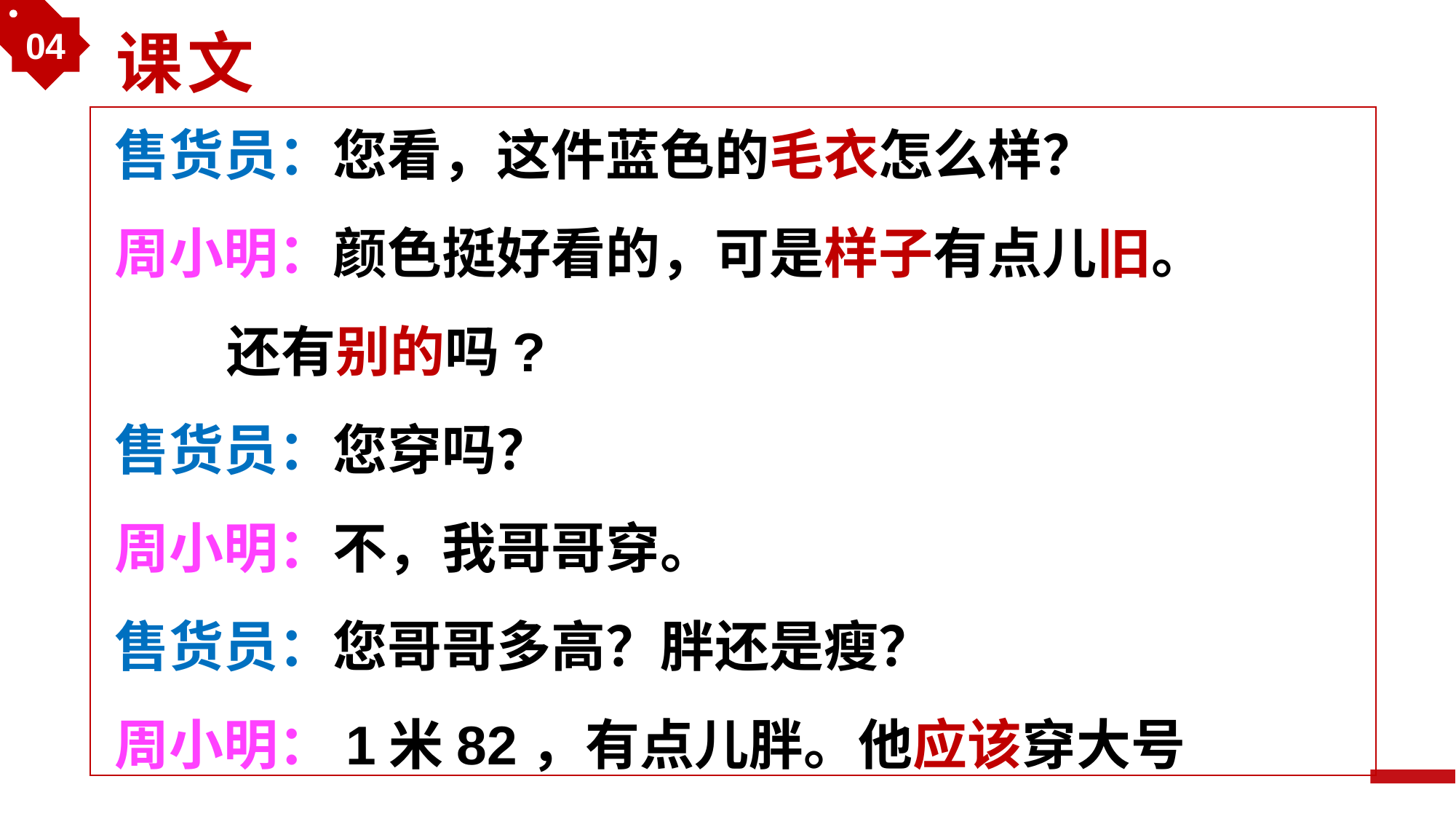

04
课文
售货员：您看，这件蓝色的毛衣怎么样？
周小明：颜色挺好看的，可是样子有点儿旧。
        还有别的吗?
售货员：您穿吗？
周小明：不，我哥哥穿。
售货员：您哥哥多高？胖还是瘦？
周小明：1米82，有点儿胖。他应该穿大号吧。